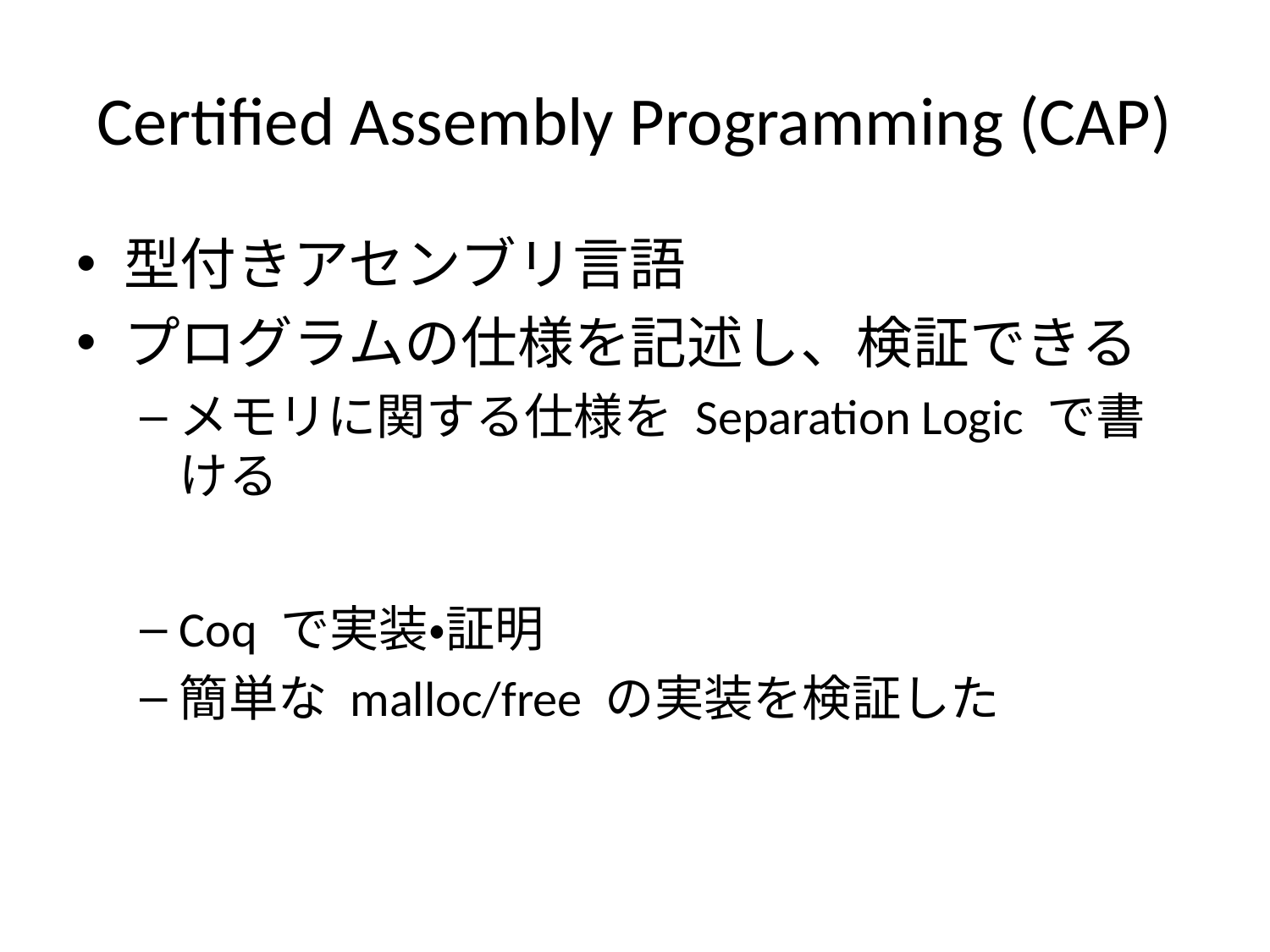

# Certified Assembly Programming (CAP)
型付きアセンブリ言語
プログラムの仕様を記述し、検証できる
メモリに関する仕様を Separation Logic で書ける

Coq で実装・証明
簡単な malloc/free の実装を検証した